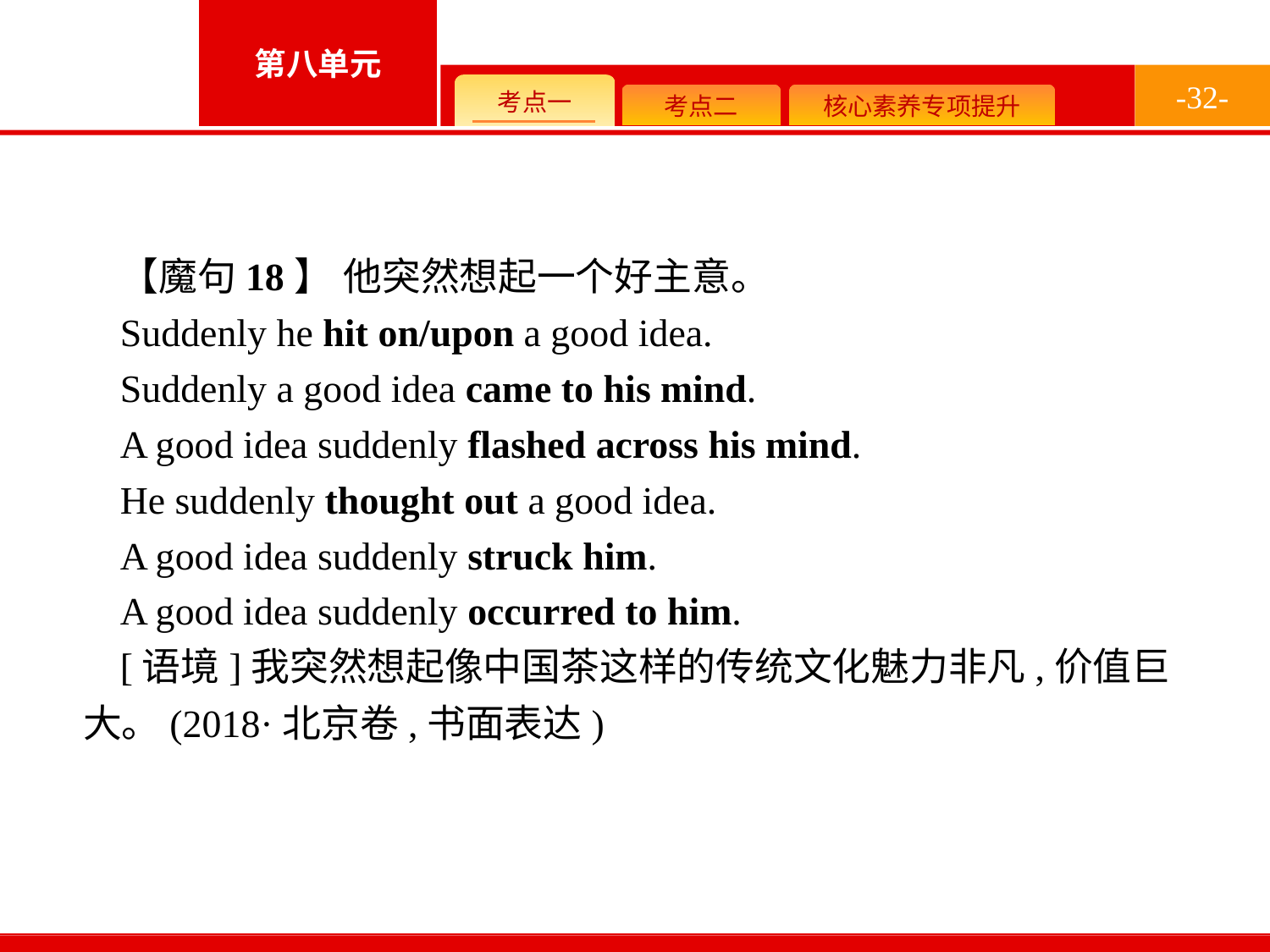

-32-
【魔句18】 他突然想起一个好主意。
Suddenly he hit on/upon a good idea.
Suddenly a good idea came to his mind.
A good idea suddenly flashed across his mind.
He suddenly thought out a good idea.
A good idea suddenly struck him.
A good idea suddenly occurred to him.
[语境]我突然想起像中国茶这样的传统文化魅力非凡,价值巨大。(2018·北京卷,书面表达)